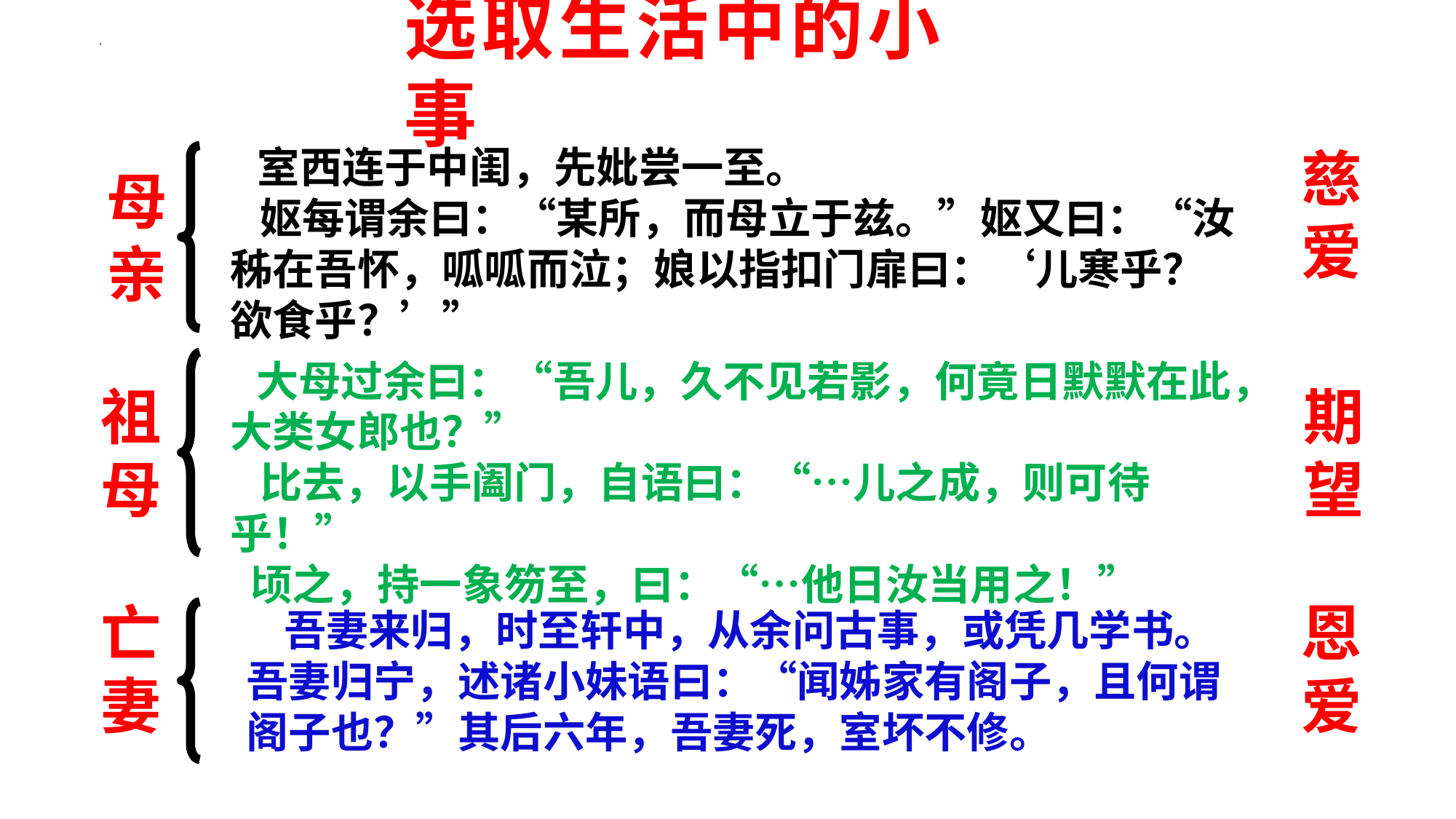

# 选取生活中的小事
  室西连于中闺，先妣尝一至。
  妪每谓余曰：“某所，而母立于兹。”妪又曰：“汝秭在吾怀，呱呱而泣；娘以指扣门扉曰：‘儿寒乎？欲食乎？’”
慈爱

母亲
  大母过余曰：“吾儿，久不见若影，何竟日默默在此，大类女郎也？”
  比去，以手阖门，自语曰：“…儿之成，则可待乎！”
 顷之，持一象笏至，曰：“…他日汝当用之！”

祖母
期望
亡妻
恩爱
   吾妻来归，时至轩中，从余问古事，或凭几学书。吾妻归宁，述诸小妹语曰：“闻姊家有阁子，且何谓阁子也？”其后六年，吾妻死，室坏不修。